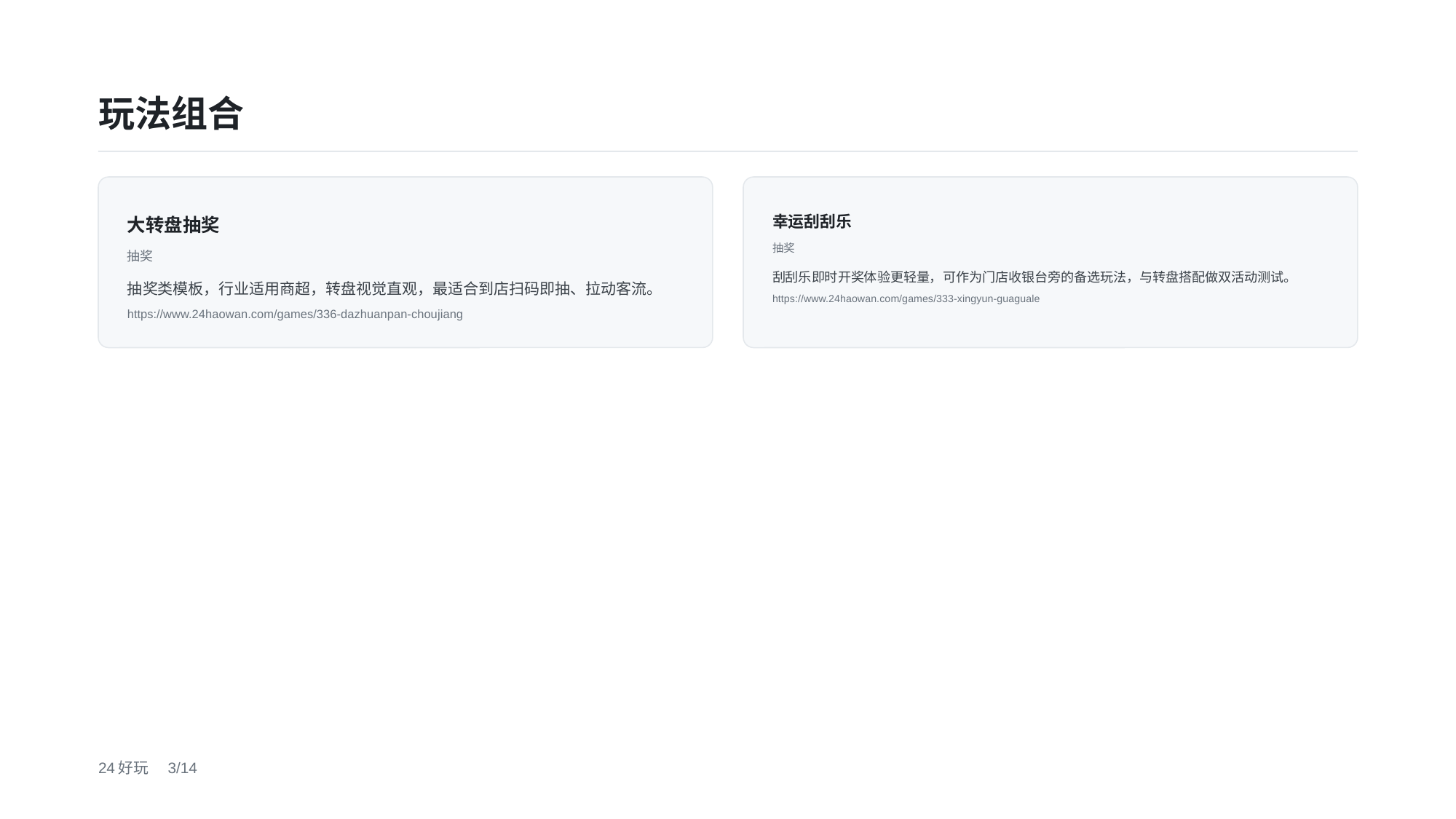

玩法组合

大转盘抽奖
抽奖
抽奖类模板，行业适用商超，转盘视觉直观，最适合到店扫码即抽、拉动客流。
https://www.24haowan.com/games/336-dazhuanpan-choujiang
幸运刮刮乐
抽奖
刮刮乐即时开奖体验更轻量，可作为门店收银台旁的备选玩法，与转盘搭配做双活动测试。
https://www.24haowan.com/games/333-xingyun-guaguale
24好玩　3/14